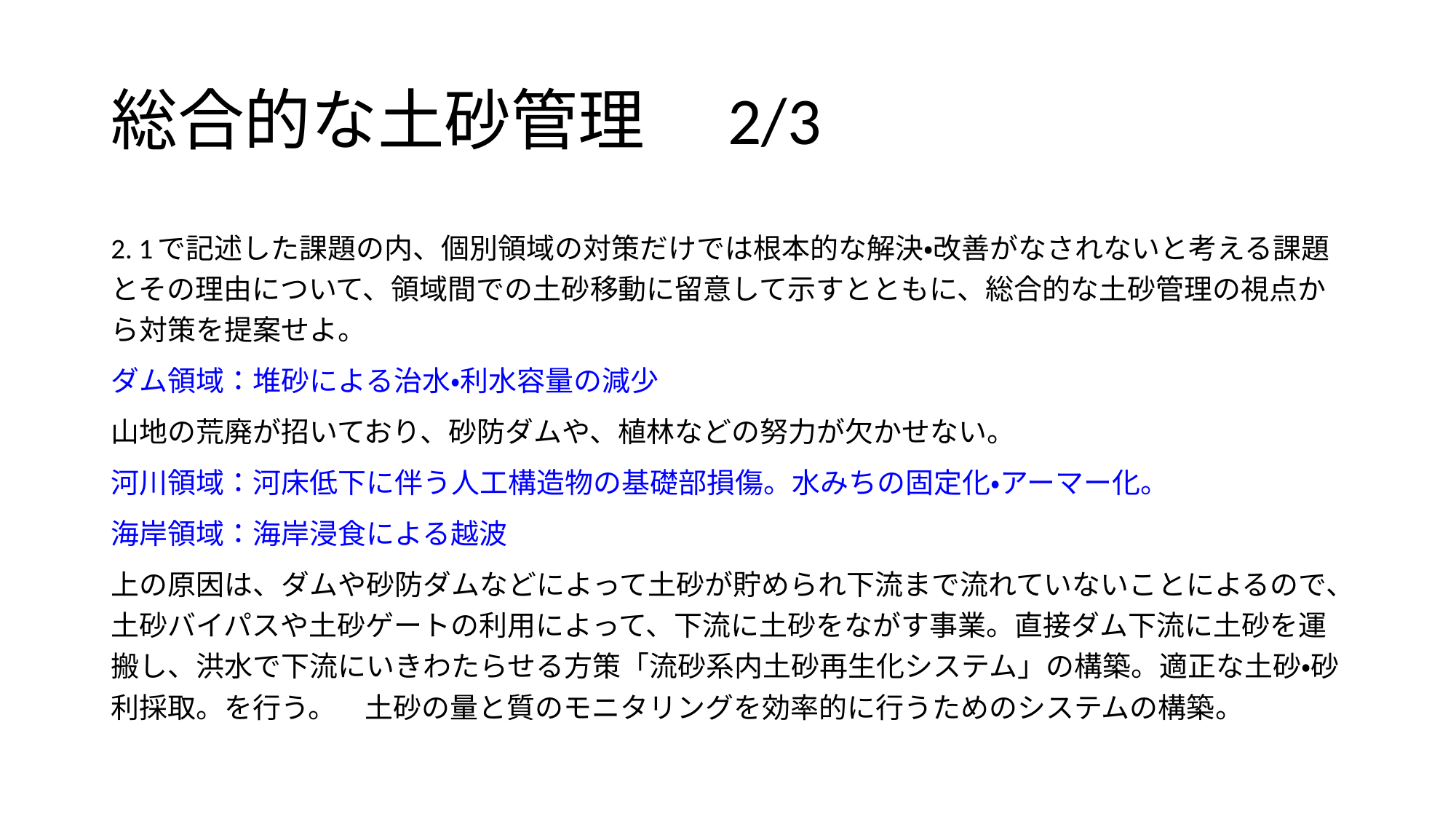

# 総合的な土砂管理　2/3
2. 1で記述した課題の内、個別領域の対策だけでは根本的な解決・改善がなされないと考える課題とその理由について、領域間での土砂移動に留意して示すとともに、総合的な土砂管理の視点から対策を提案せよ。
ダム領域：堆砂による治水・利水容量の減少
山地の荒廃が招いており、砂防ダムや、植林などの努力が欠かせない。
河川領域：河床低下に伴う人工構造物の基礎部損傷。水みちの固定化・アーマー化。
海岸領域：海岸浸食による越波
上の原因は、ダムや砂防ダムなどによって土砂が貯められ下流まで流れていないことによるので、土砂バイパスや土砂ゲートの利用によって、下流に土砂をながす事業。直接ダム下流に土砂を運搬し、洪水で下流にいきわたらせる方策「流砂系内土砂再生化システム」の構築。適正な土砂・砂利採取。を行う。　土砂の量と質のモニタリングを効率的に行うためのシステムの構築。